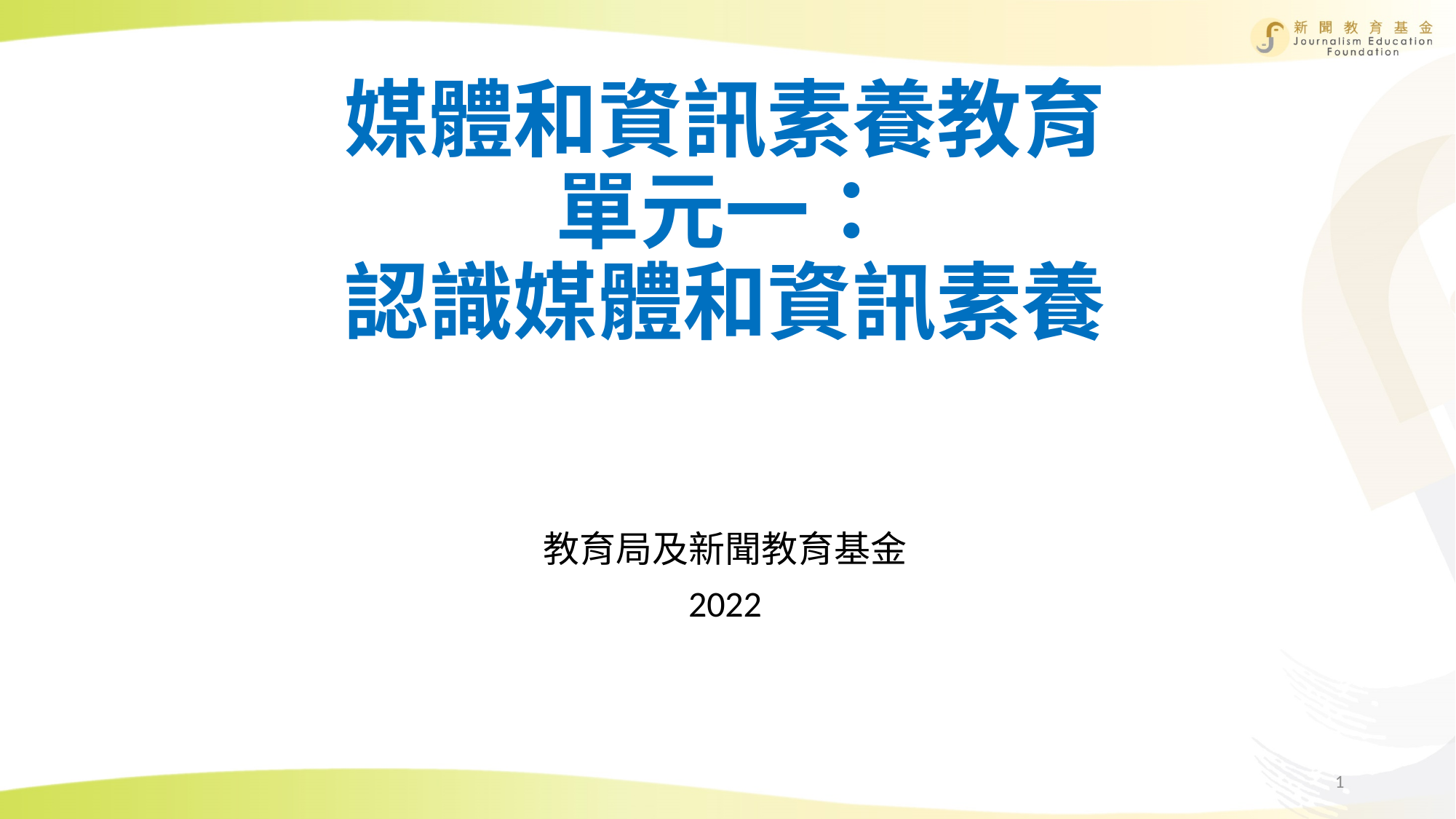

# 媒體和資訊素養教育 單元一： 認識媒體和資訊素養

教育局及新聞教育基金
2022
1